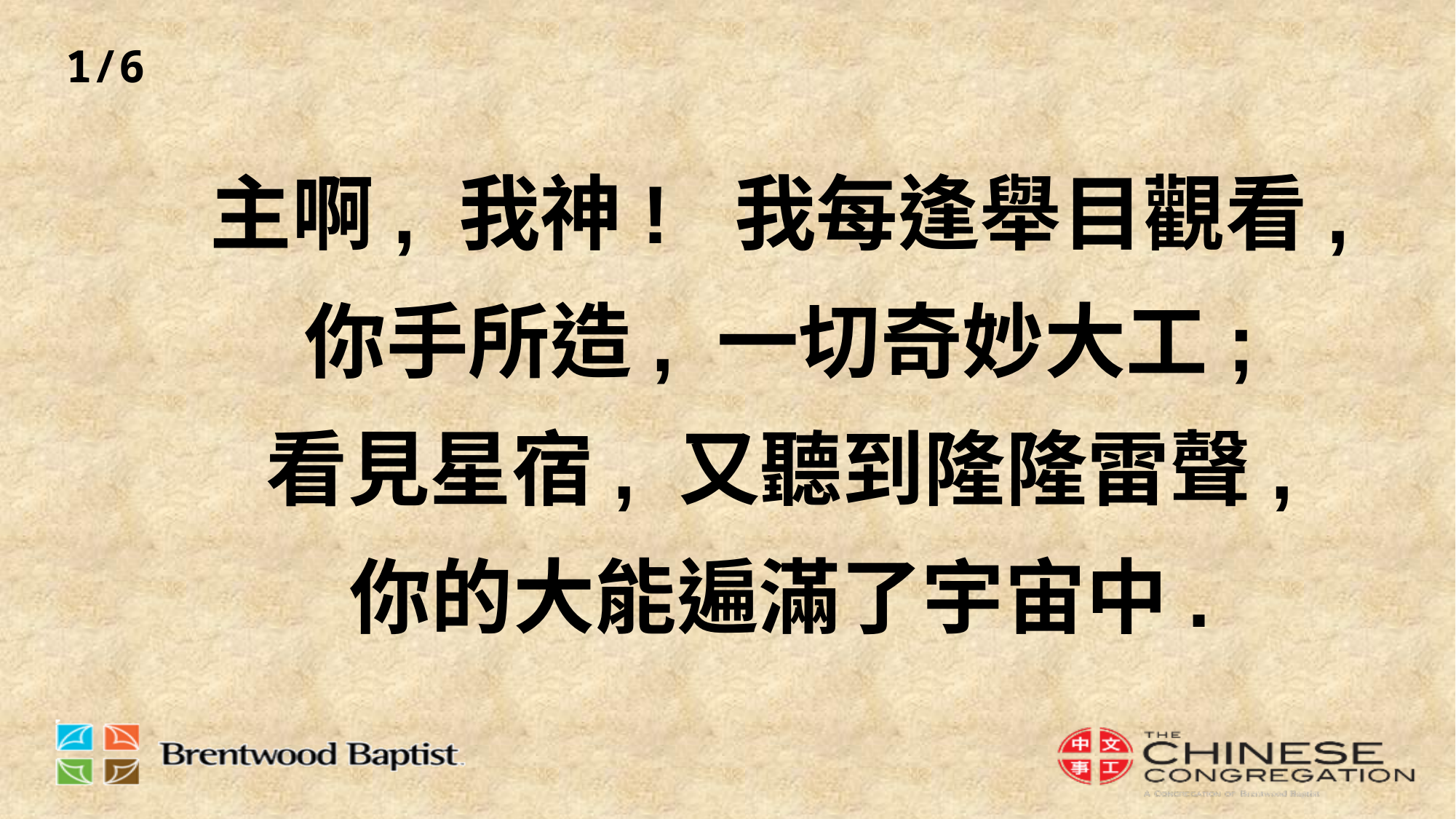

1/6
# 主啊, 我神!  我每逢舉目觀看, 你手所造, 一切奇妙大工; 看見星宿, 又聽到隆隆雷聲, 你的大能遍滿了宇宙中.